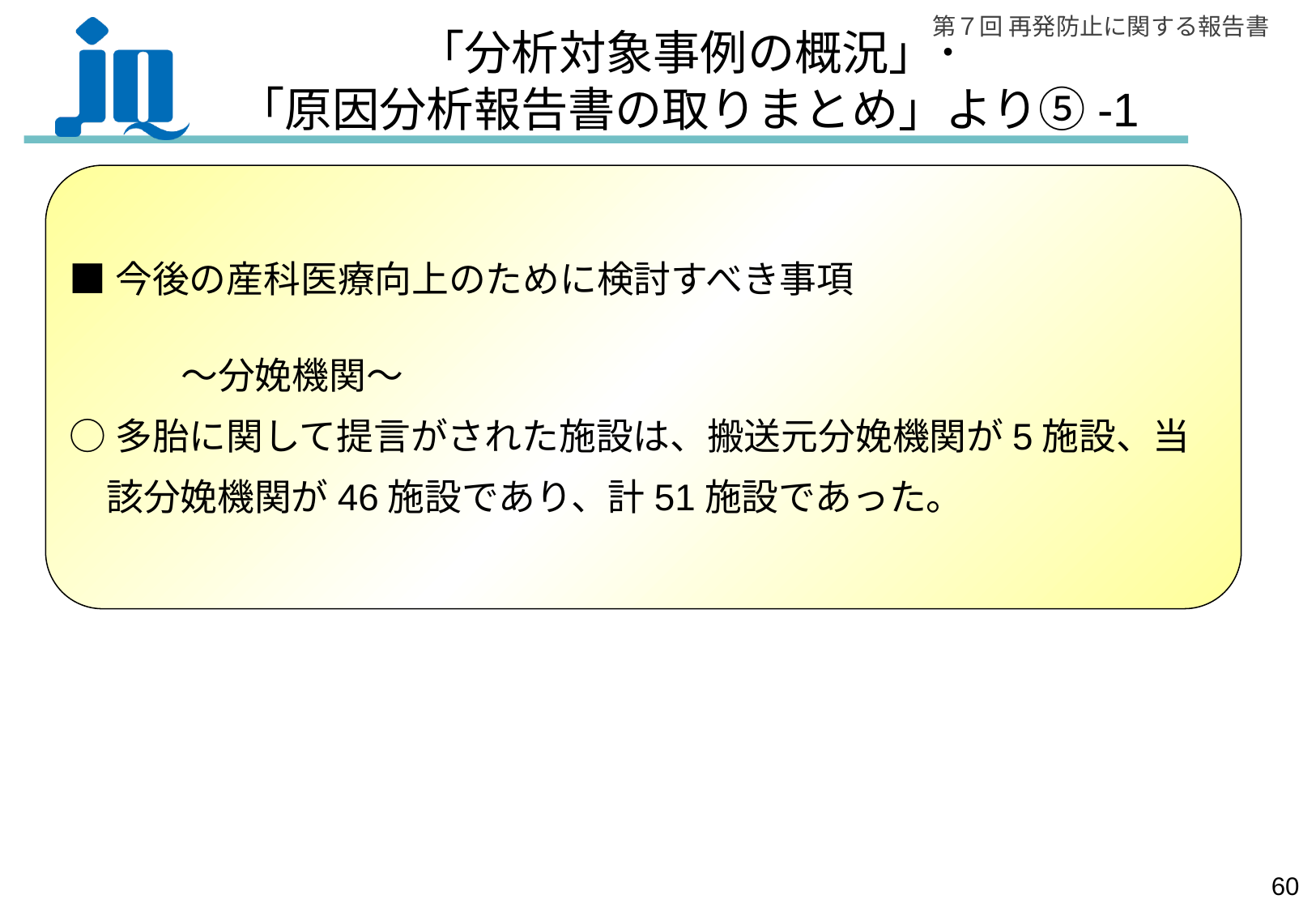

# 「分析対象事例の概況」･ 「原因分析報告書の取りまとめ」より⑤-1
■今後の産科医療向上のために検討すべき事項
　　　　　　　　　　　　　　　　　　　　　　　　　　　　　　　　～分娩機関～
○多胎に関して提言がされた施設は、搬送元分娩機関が5施設、当
　該分娩機関が46施設であり、計51施設であった。
60